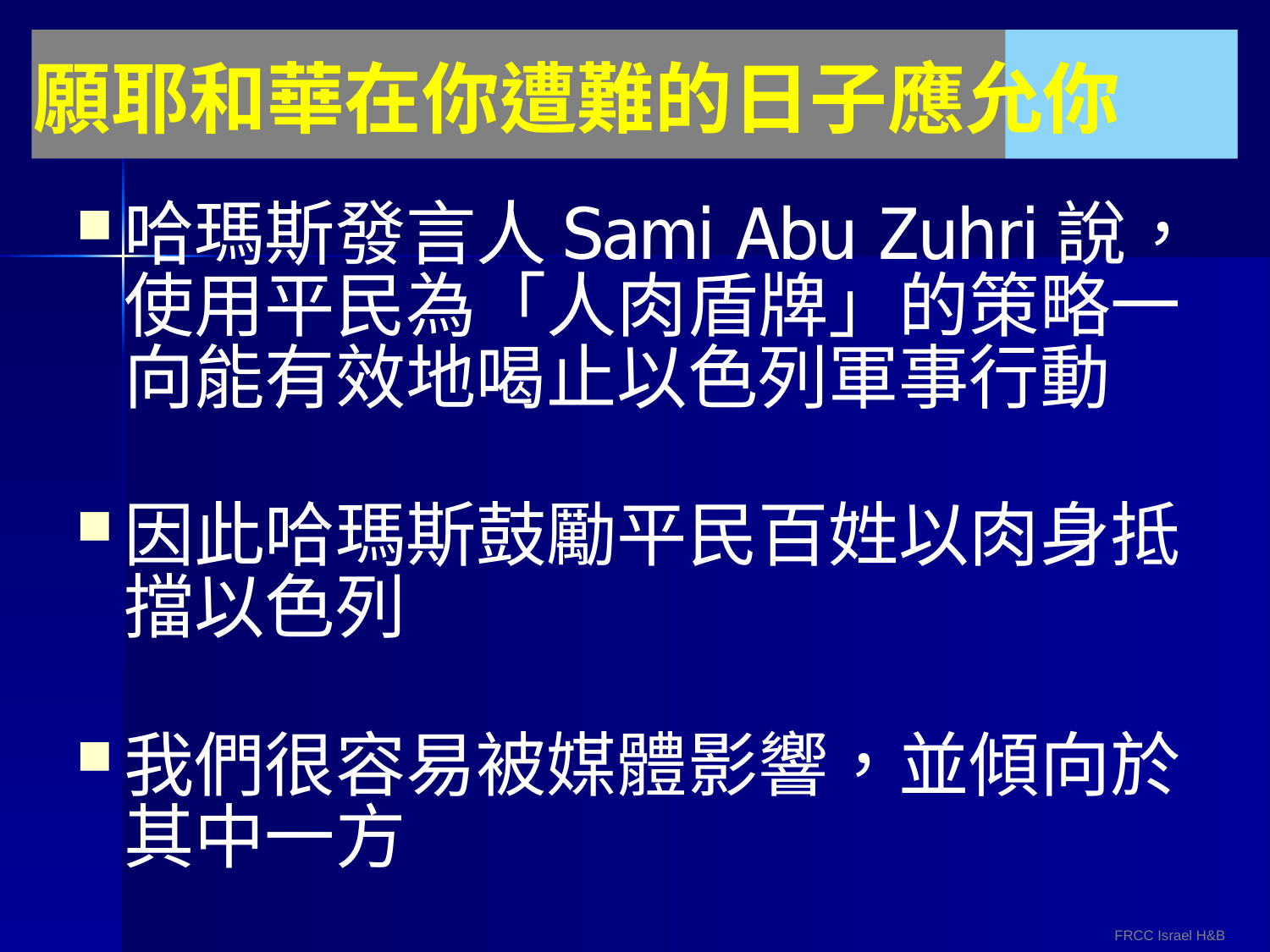

# 願耶和華在你遭難的日子應允你

哈瑪斯發言人Sami Abu Zuhri說，使用平民為「人肉盾牌」的策略一向能有效地喝止以色列軍事行動

因此哈瑪斯鼓勵平民百姓以肉身抵擋以色列

我們很容易被媒體影響，並傾向於其中一方